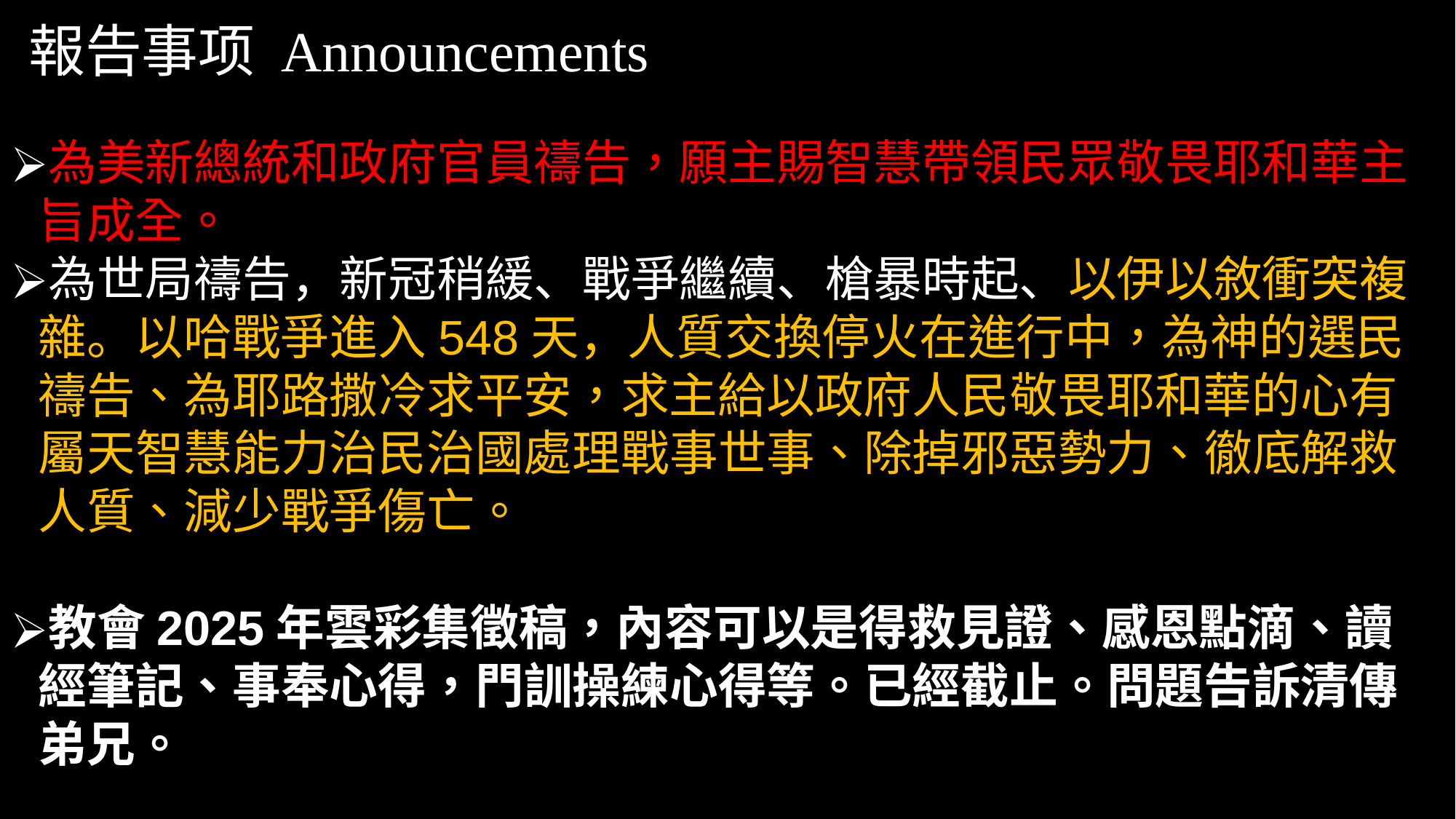

報告事项 Announcements
為美新總統和政府官員禱告，願主賜智慧帶領民眾敬畏耶和華主旨成全。
為世局禱告，新冠稍緩、戰爭繼續、槍暴時起、以伊以敘衝突複雜。以哈戰爭進入548天，人質交換停火在進行中，為神的選民禱告、為耶路撒冷求平安，求主給以政府人民敬畏耶和華的心有屬天智慧能力治民治國處理戰事世事、除掉邪惡勢力、徹底解救人質、減少戰爭傷亡。

教會2025年雲彩集徵稿，內容可以是得救見證、感恩點滴、讀經筆記、事奉心得，門訓操練心得等。已經截止。問題告訴清傳弟兄。